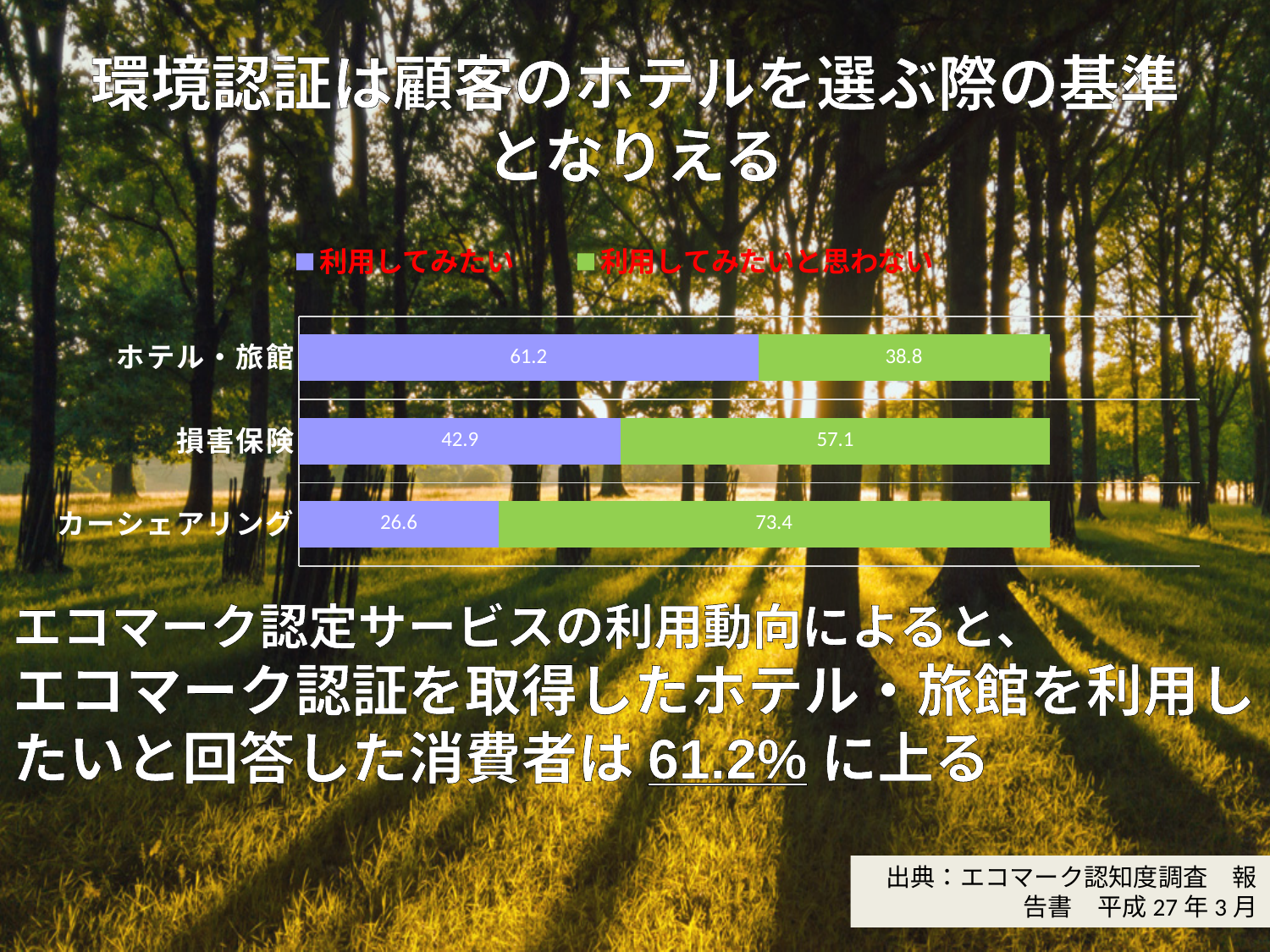

# 環境認証は顧客のホテルを選ぶ際の基準となりえる

### Chart

| Category | 利用してみたい | 利用してみたいと思わない |
|---|---|---|
| カーシェアリング | 26.6 | 73.4 |
| 損害保険 | 42.9 | 57.1 |
| ホテル・旅館 | 61.2 | 38.80000000000001 |
エコマーク認定サービスの利用動向によると、
エコマーク認証を取得したホテル・旅館を利用したいと回答した消費者は61.2%に上る
出典：エコマーク認知度調査　報告書　平成27年3月